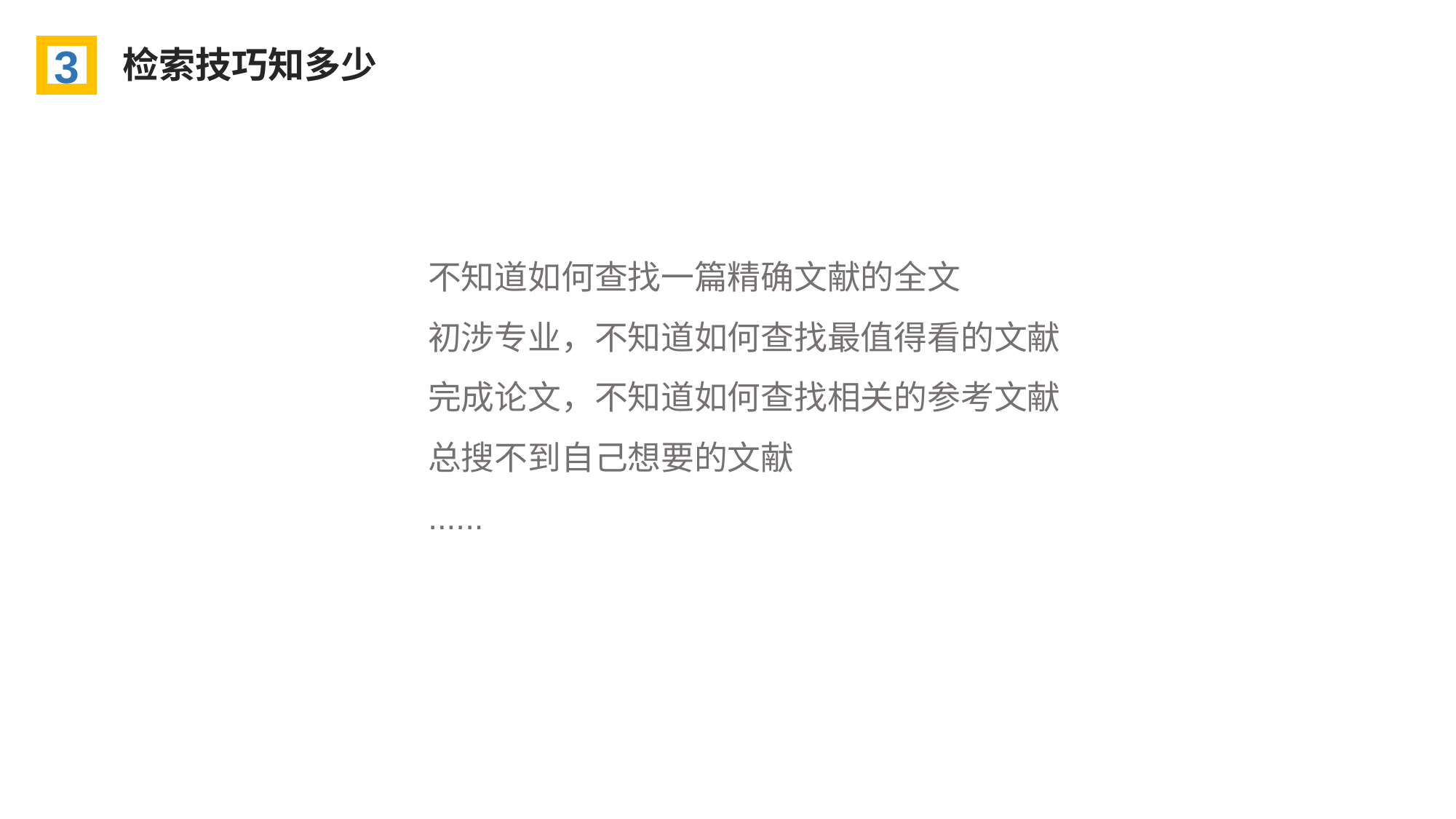

检索技巧知多少
3
不知道如何查找一篇精确文献的全文
初涉专业，不知道如何查找最值得看的文献
完成论文，不知道如何查找相关的参考文献
总搜不到自己想要的文献
......